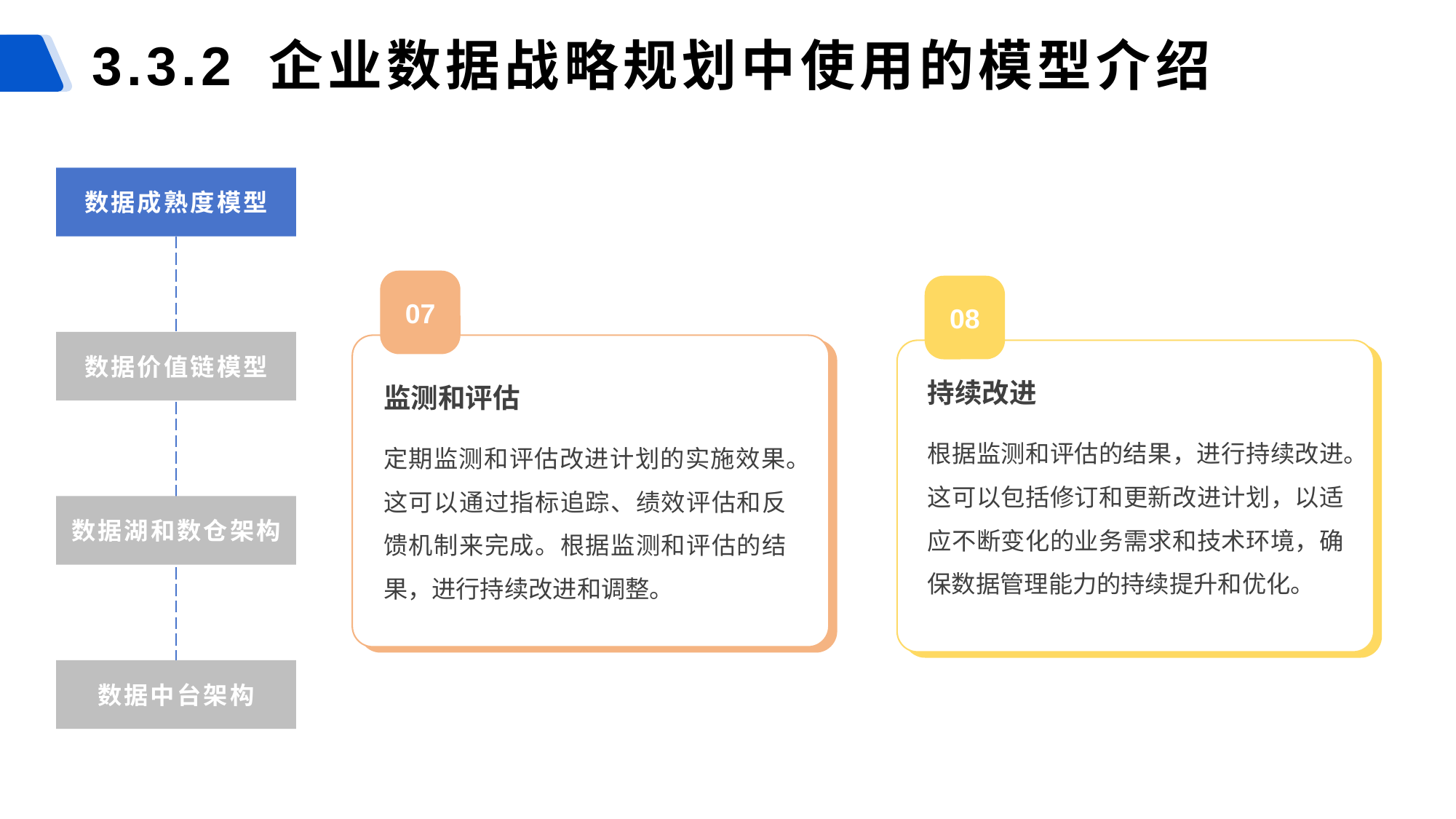

# 3.3.2 企业数据战略规划中使用的模型介绍
数据成熟度模型
07
08
数据价值链模型

持续改进
根据监测和评估的结果，进行持续改进。这可以包括修订和更新改进计划，以适应不断变化的业务需求和技术环境，确保数据管理能力的持续提升和优化。
监测和评估
定期监测和评估改进计划的实施效果。这可以通过指标追踪、绩效评估和反馈机制来完成。根据监测和评估的结果，进行持续改进和调整。
数据湖和数仓架构
数据中台架构